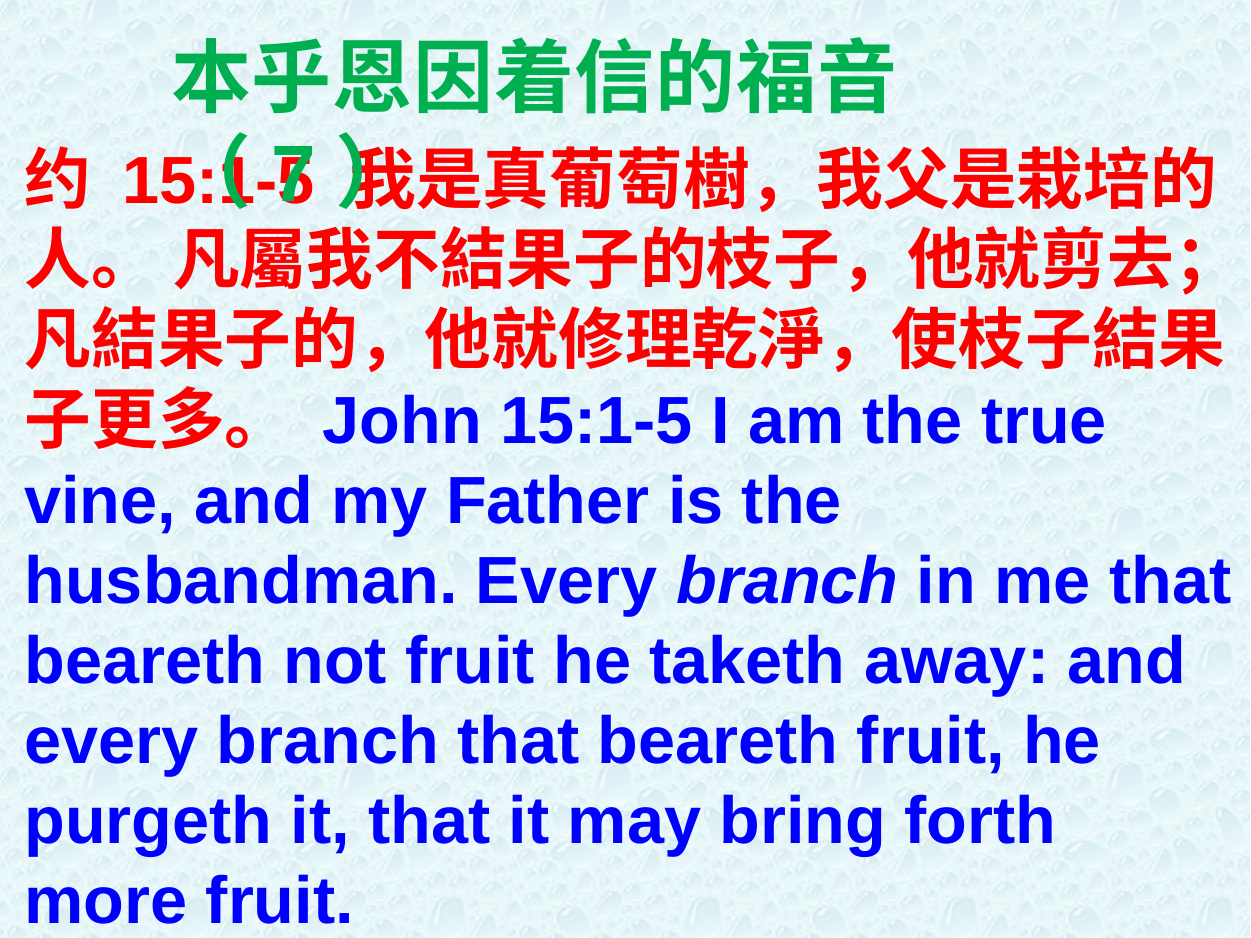

本乎恩因着信的福音（7）
约 15:1-5 我是真葡萄樹，我父是栽培的人。 凡屬我不結果子的枝子，他就剪去；凡結果子的，他就修理乾淨，使枝子結果子更多。 John 15:1-5 I am the true vine, and my Father is the husbandman. Every branch in me that beareth not fruit he taketh away: and every branch that beareth fruit, he purgeth it, that it may bring forth more fruit.